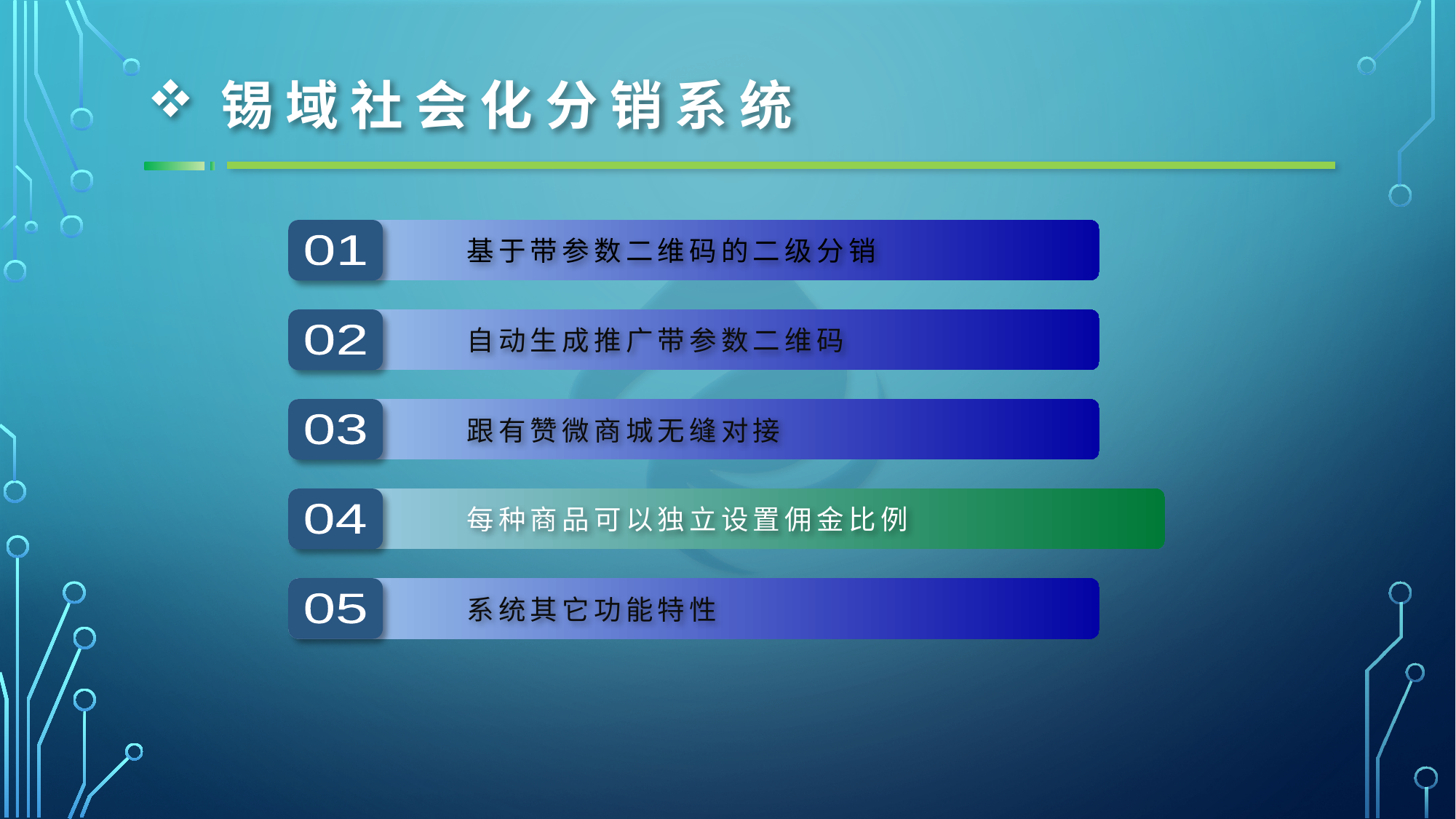

# 锡 域 社 会 化 分 销 系 统

基于带参数二维码的二级分销
01

自动生成推广带参数二维码
02

跟有赞微商城无缝对接
03

每种商品可以独立设置佣金比例
04

系统其它功能特性
05